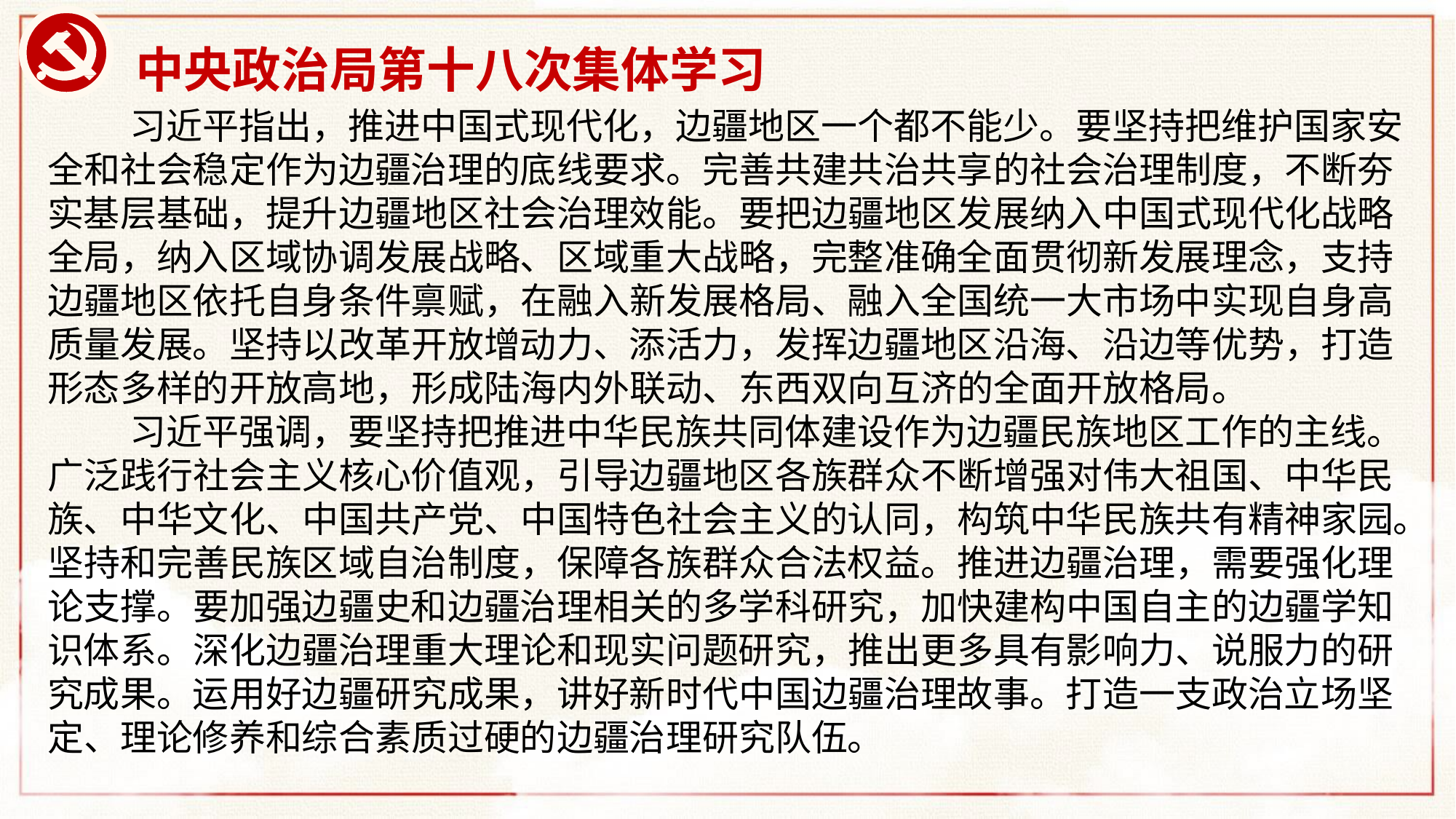

# 中央政治局第十八次集体学习
         习近平指出，推进中国式现代化，边疆地区一个都不能少。要坚持把维护国家安全和社会稳定作为边疆治理的底线要求。完善共建共治共享的社会治理制度，不断夯实基层基础，提升边疆地区社会治理效能。要把边疆地区发展纳入中国式现代化战略全局，纳入区域协调发展战略、区域重大战略，完整准确全面贯彻新发展理念，支持边疆地区依托自身条件禀赋，在融入新发展格局、融入全国统一大市场中实现自身高质量发展。坚持以改革开放增动力、添活力，发挥边疆地区沿海、沿边等优势，打造形态多样的开放高地，形成陆海内外联动、东西双向互济的全面开放格局。
         习近平强调，要坚持把推进中华民族共同体建设作为边疆民族地区工作的主线。广泛践行社会主义核心价值观，引导边疆地区各族群众不断增强对伟大祖国、中华民族、中华文化、中国共产党、中国特色社会主义的认同，构筑中华民族共有精神家园。坚持和完善民族区域自治制度，保障各族群众合法权益。推进边疆治理，需要强化理论支撑。要加强边疆史和边疆治理相关的多学科研究，加快建构中国自主的边疆学知识体系。深化边疆治理重大理论和现实问题研究，推出更多具有影响力、说服力的研究成果。运用好边疆研究成果，讲好新时代中国边疆治理故事。打造一支政治立场坚定、理论修养和综合素质过硬的边疆治理研究队伍。